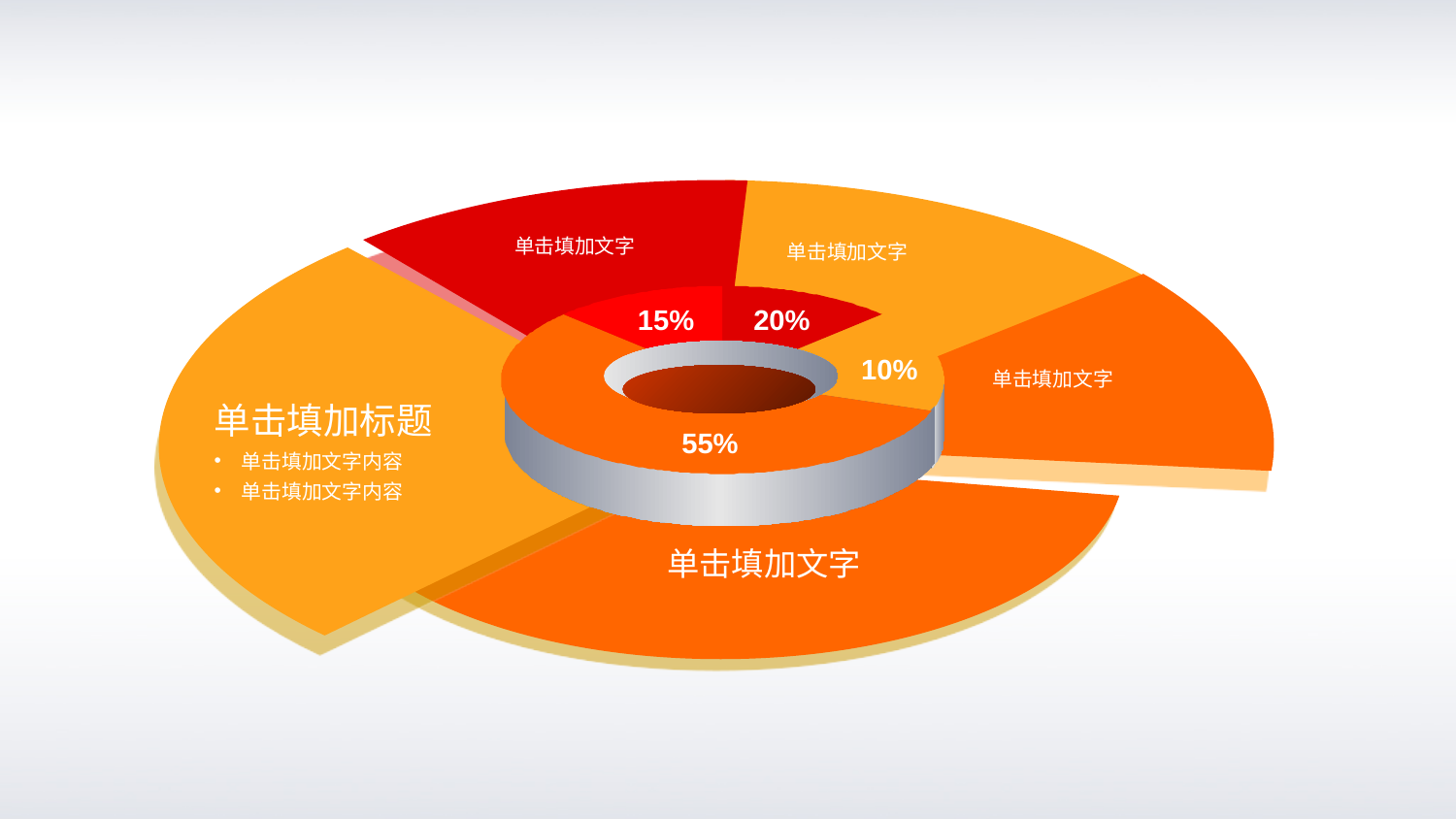

单击填加文字
单击填加文字

15%
20%

10%

55%

单击填加文字

单击填加标题
单击填加文字内容
单击填加文字内容
单击填加文字